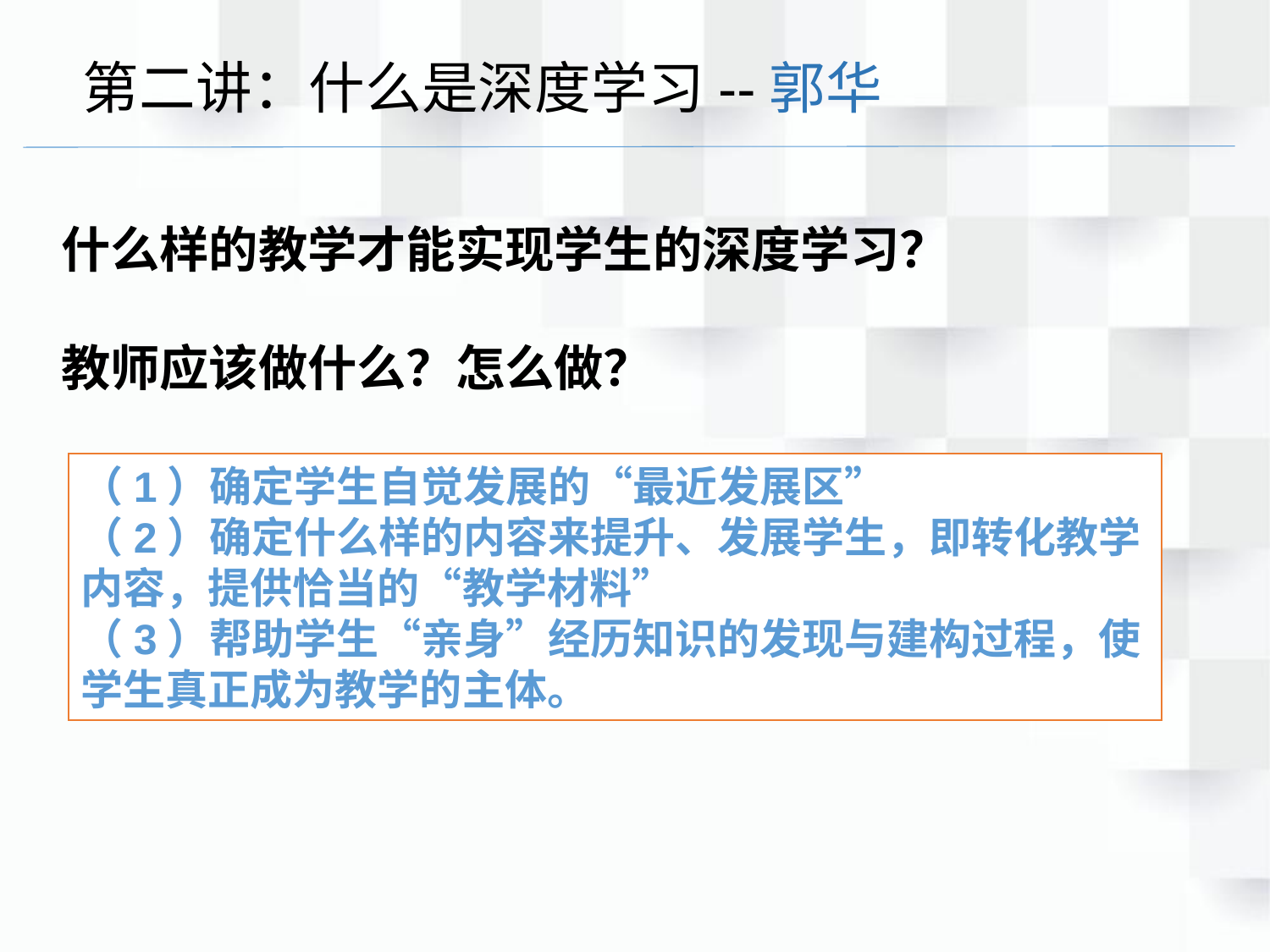

第二讲：什么是深度学习--郭华
什么样的教学才能实现学生的深度学习？

教师应该做什么？怎么做？
（1）确定学生自觉发展的“最近发展区”
（2）确定什么样的内容来提升、发展学生，即转化教学内容，提供恰当的“教学材料”
（3）帮助学生“亲身”经历知识的发现与建构过程，使学生真正成为教学的主体。